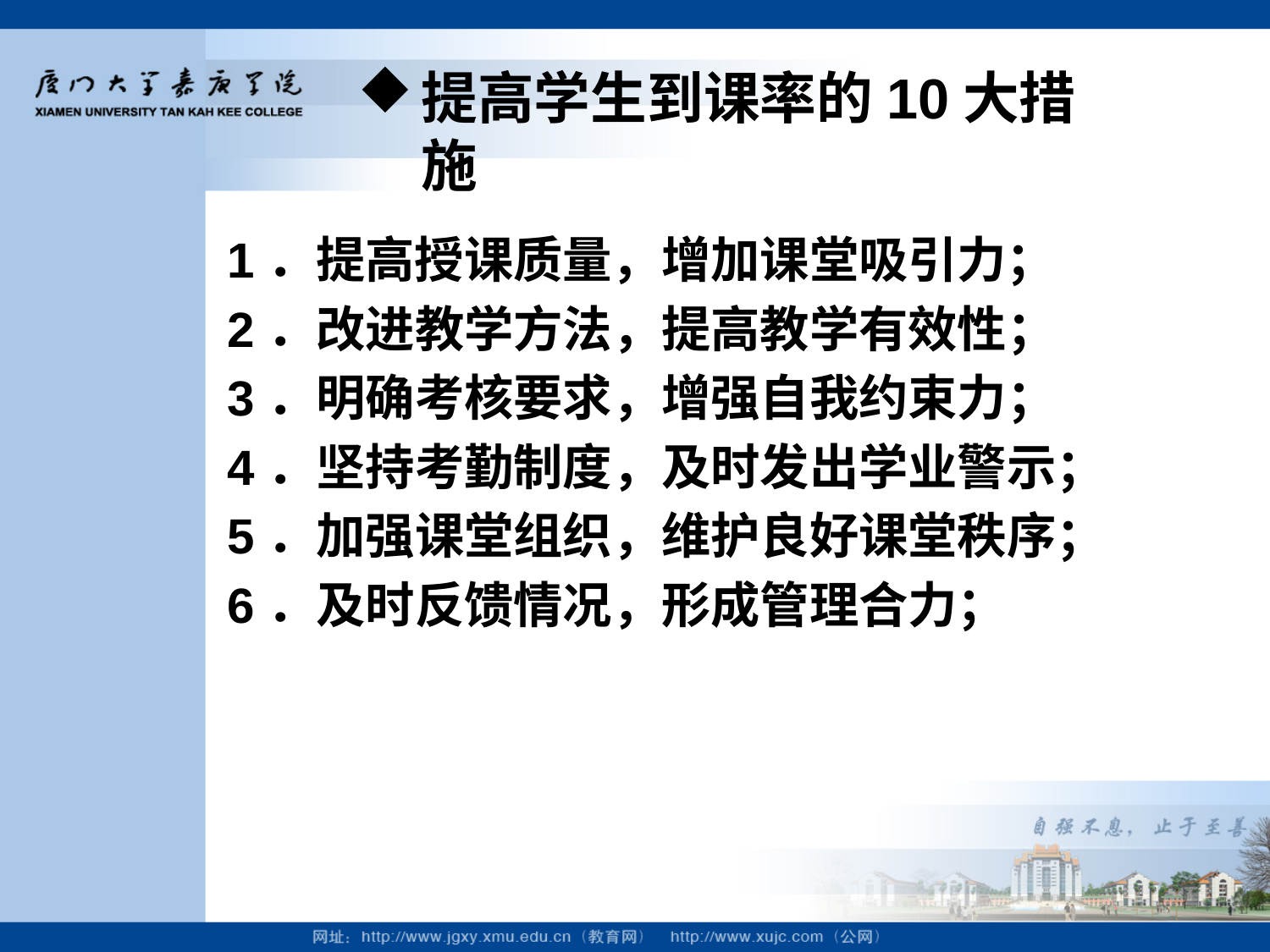

# 提高学生到课率的10大措施
1．提高授课质量，增加课堂吸引力；
2．改进教学方法，提高教学有效性；
3．明确考核要求，增强自我约束力；
4．坚持考勤制度，及时发出学业警示；
5．加强课堂组织，维护良好课堂秩序；
6．及时反馈情况，形成管理合力；